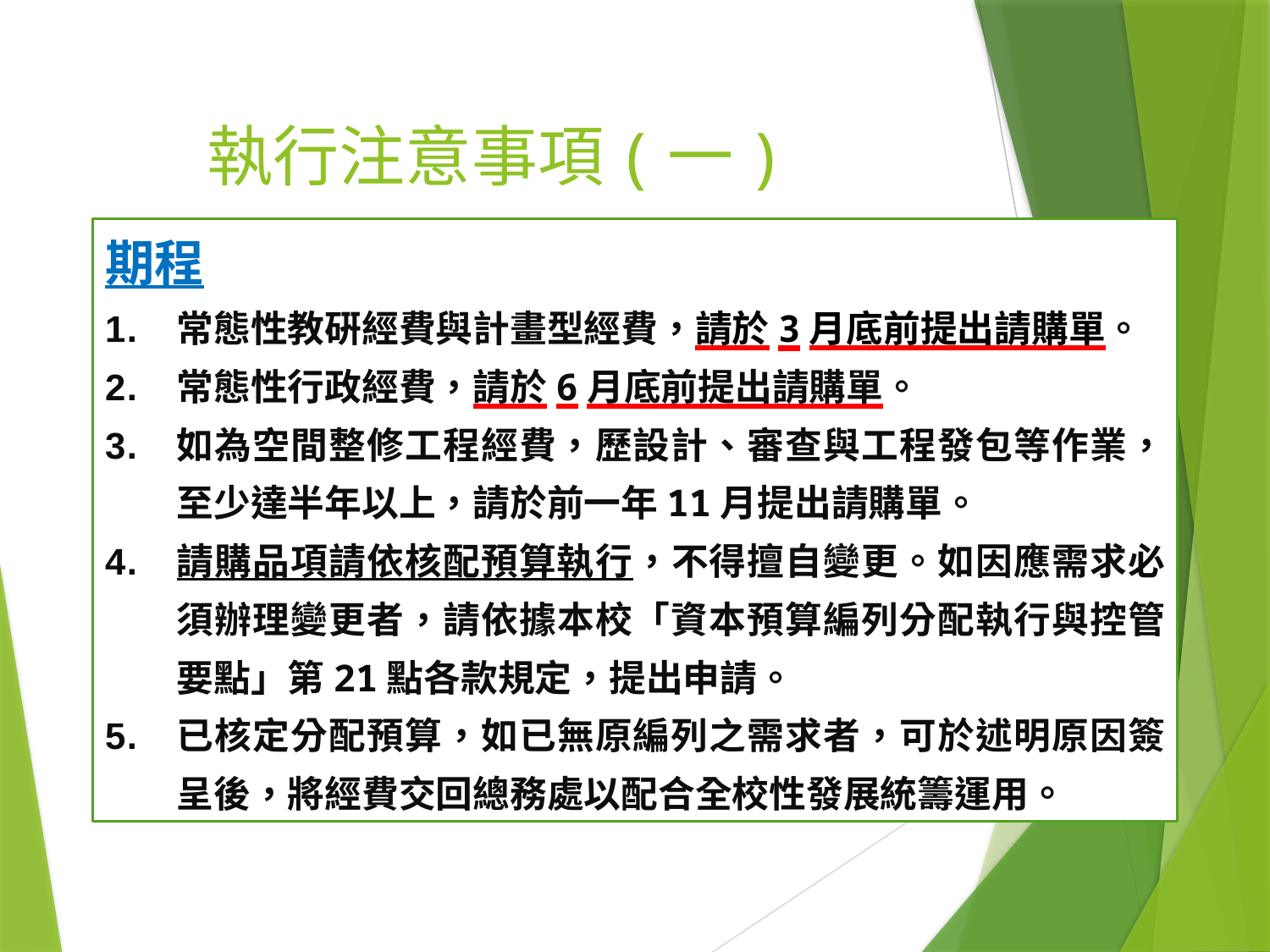

# 執行注意事項(一)
期程
常態性教硏經費與計畫型經費，請於3月底前提出請購單。
常態性行政經費，請於6月底前提出請購單。
如為空間整修工程經費，歷設計、審查與工程發包等作業，至少達半年以上，請於前一年11月提出請購單。
請購品項請依核配預算執行，不得擅自變更。如因應需求必須辦理變更者，請依據本校「資本預算編列分配執行與控管要點」第21點各款規定，提出申請。
已核定分配預算，如已無原編列之需求者，可於述明原因簽呈後，將經費交回總務處以配合全校性發展統籌運用。